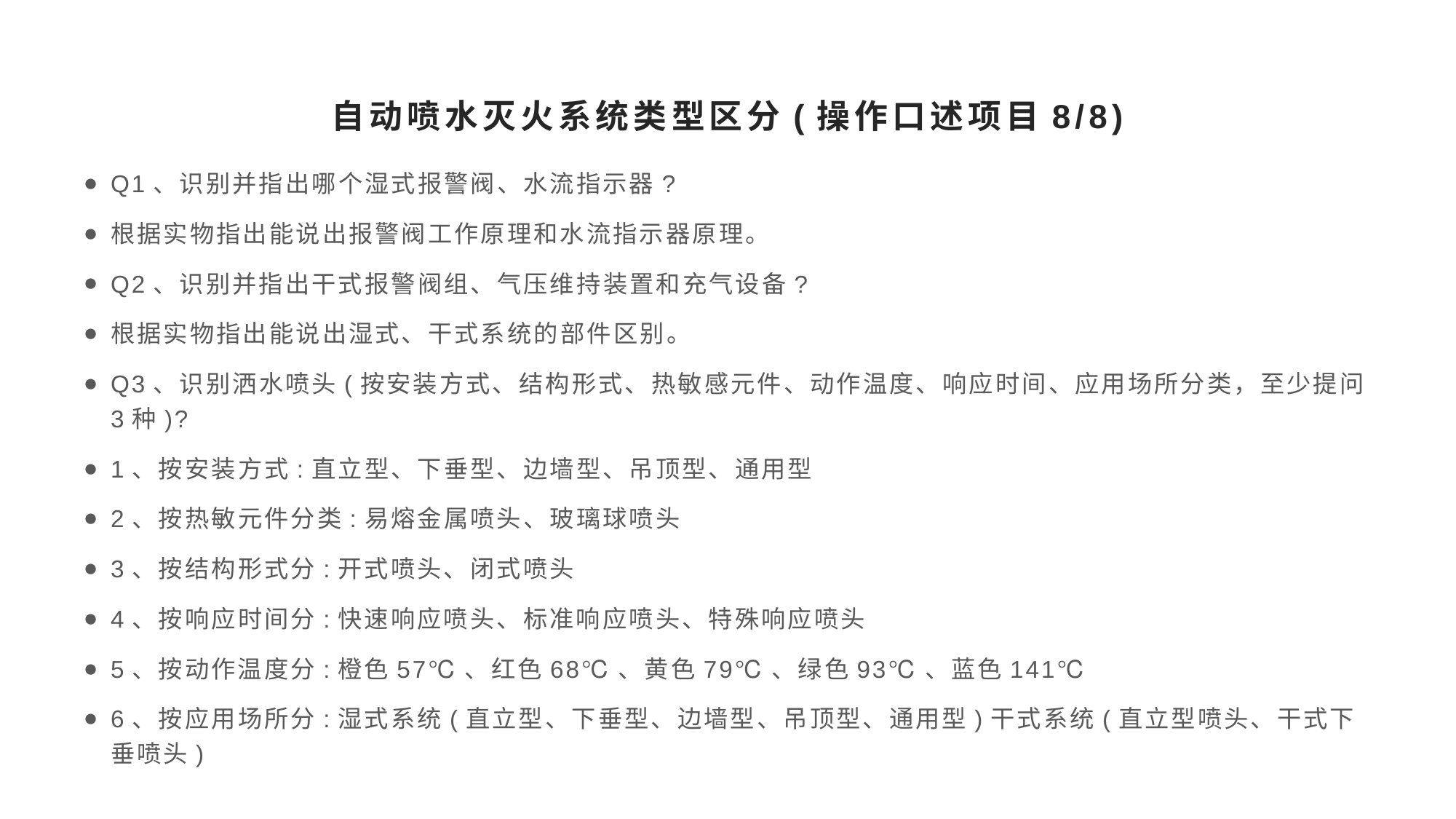

# 自动喷水灭火系统类型区分(操作口述项目8/8)
Q1、识别并指出哪个湿式报警阀、水流指示器?
根据实物指出能说出报警阀工作原理和水流指示器原理。
Q2、识别并指出干式报警阀组、气压维持装置和充气设备?
根据实物指出能说出湿式、干式系统的部件区别。
Q3、识别洒水喷头(按安装方式、结构形式、热敏感元件、动作温度、响应时间、应用场所分类，至少提问3种)?
1、按安装方式:直立型、下垂型、边墙型、吊顶型、通用型
2、按热敏元件分类:易熔金属喷头、玻璃球喷头
3、按结构形式分:开式喷头、闭式喷头
4、按响应时间分:快速响应喷头、标准响应喷头、特殊响应喷头
5、按动作温度分:橙色57℃、红色68℃、黄色79℃、绿色93℃、蓝色141℃
6、按应用场所分:湿式系统(直立型、下垂型、边墙型、吊顶型、通用型)干式系统(直立型喷头、干式下垂喷头)
43